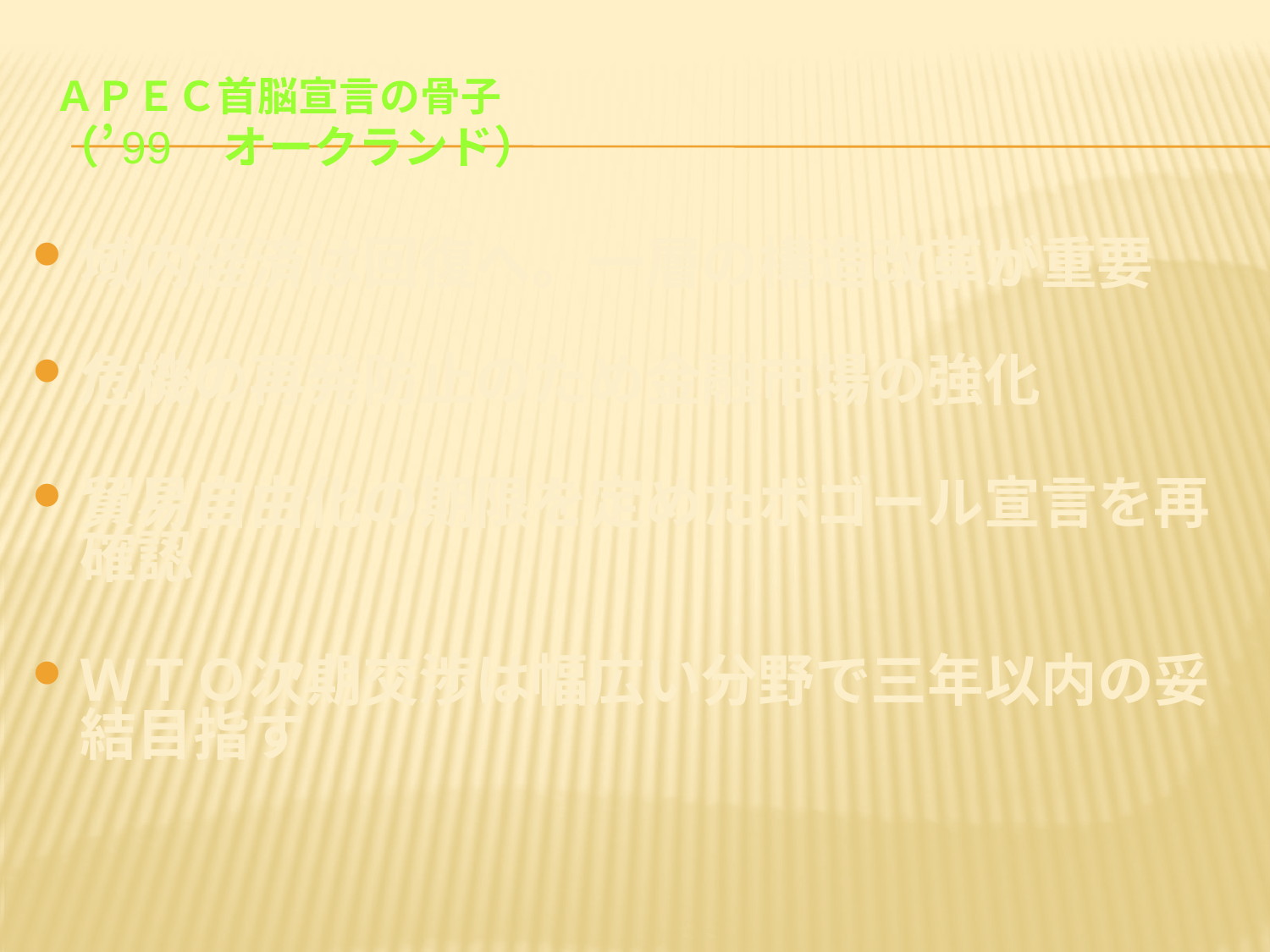

# ＡＰＥＣ首脳宣言の骨子 （’99　オークランド）
域内経済は回復へ。一層の構造改革が重要

危機の再発防止のため金融市場の強化

貿易自由化の期限を定めたボゴール宣言を再確認

ＷＴＯ次期交渉は幅広い分野で三年以内の妥結目指す